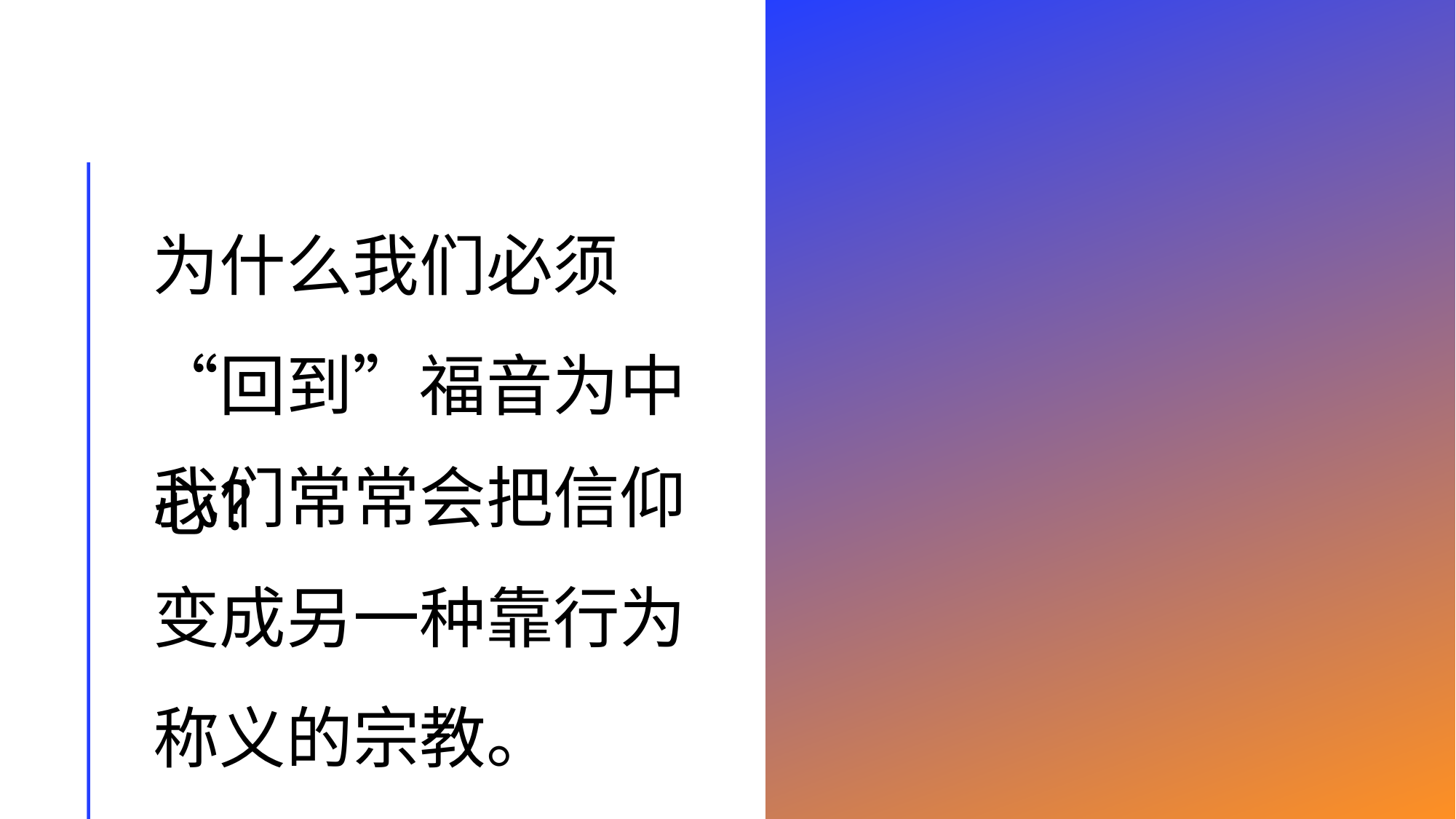

#
为什么我们必须“回到”福音为中心？
我们常常会把信仰变成另一种靠行为称义的宗教。